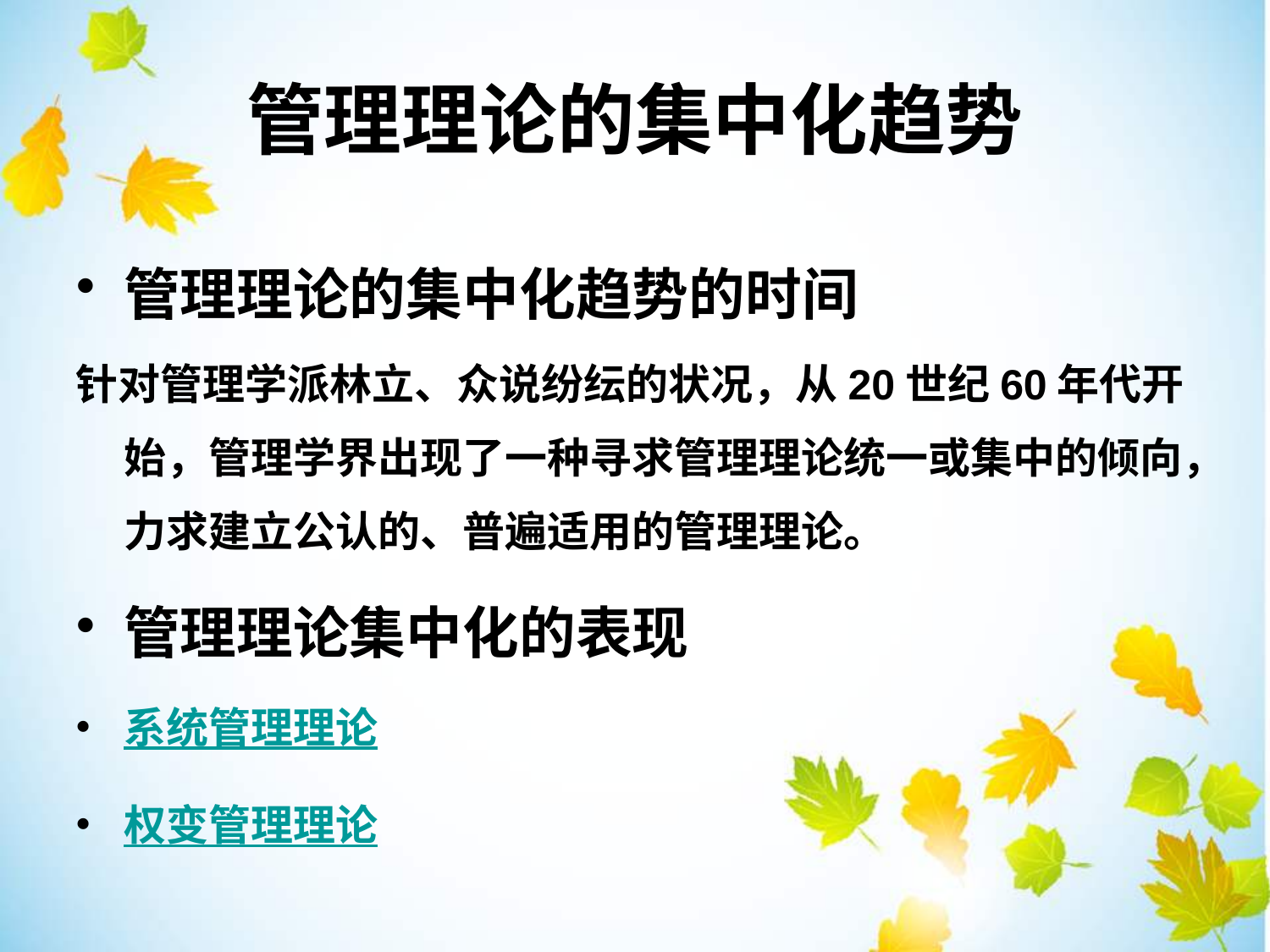

管理理论的集中化趋势
管理理论的集中化趋势的时间
针对管理学派林立、众说纷纭的状况，从20世纪60年代开始，管理学界出现了一种寻求管理理论统一或集中的倾向，力求建立公认的、普遍适用的管理理论。
管理理论集中化的表现
系统管理理论
权变管理理论